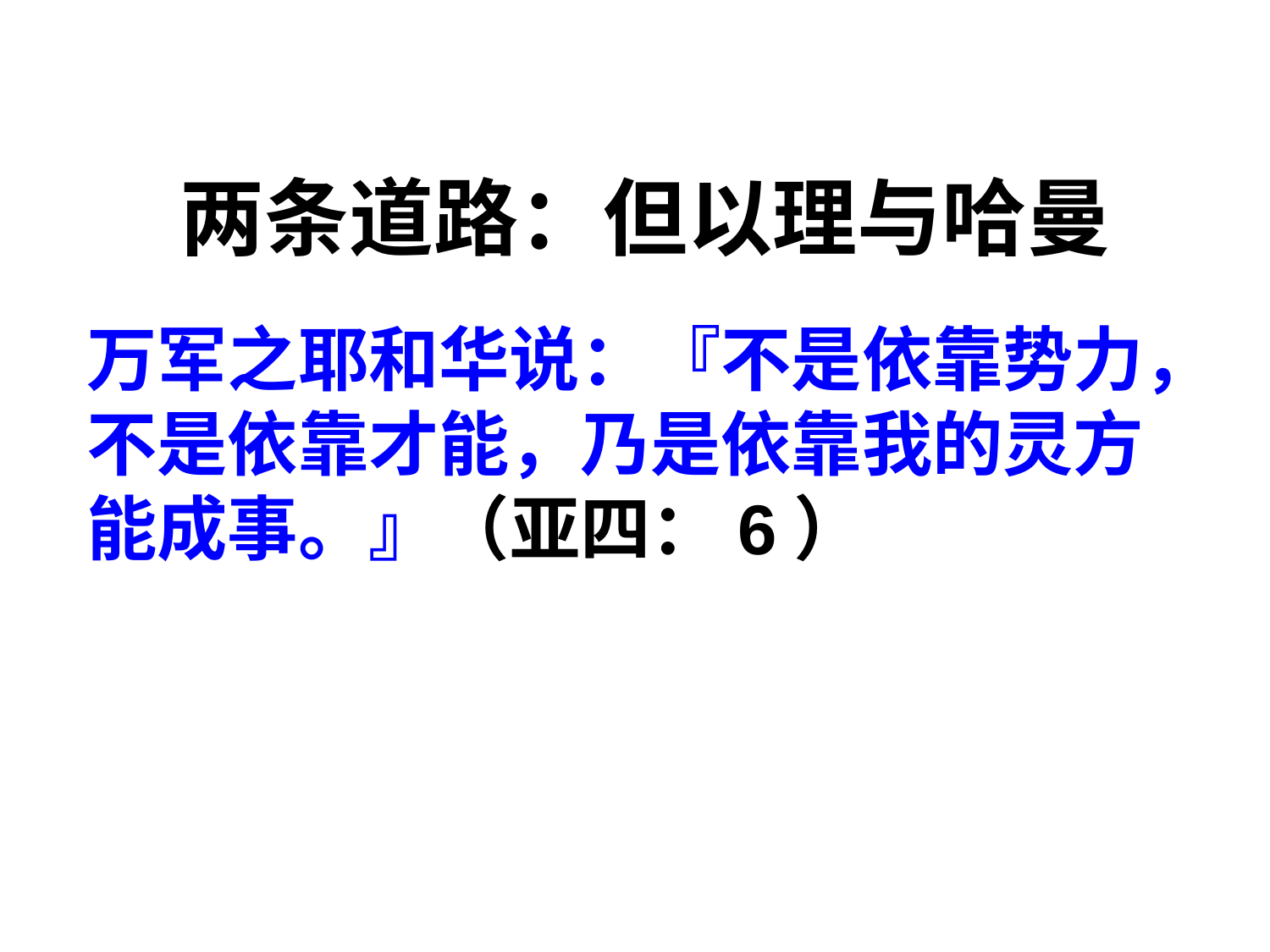

两条道路：但以理与哈曼

万军之耶和华说：『不是依靠势力，不是依靠才能，乃是依靠我的灵方能成事。』（亚四：6）